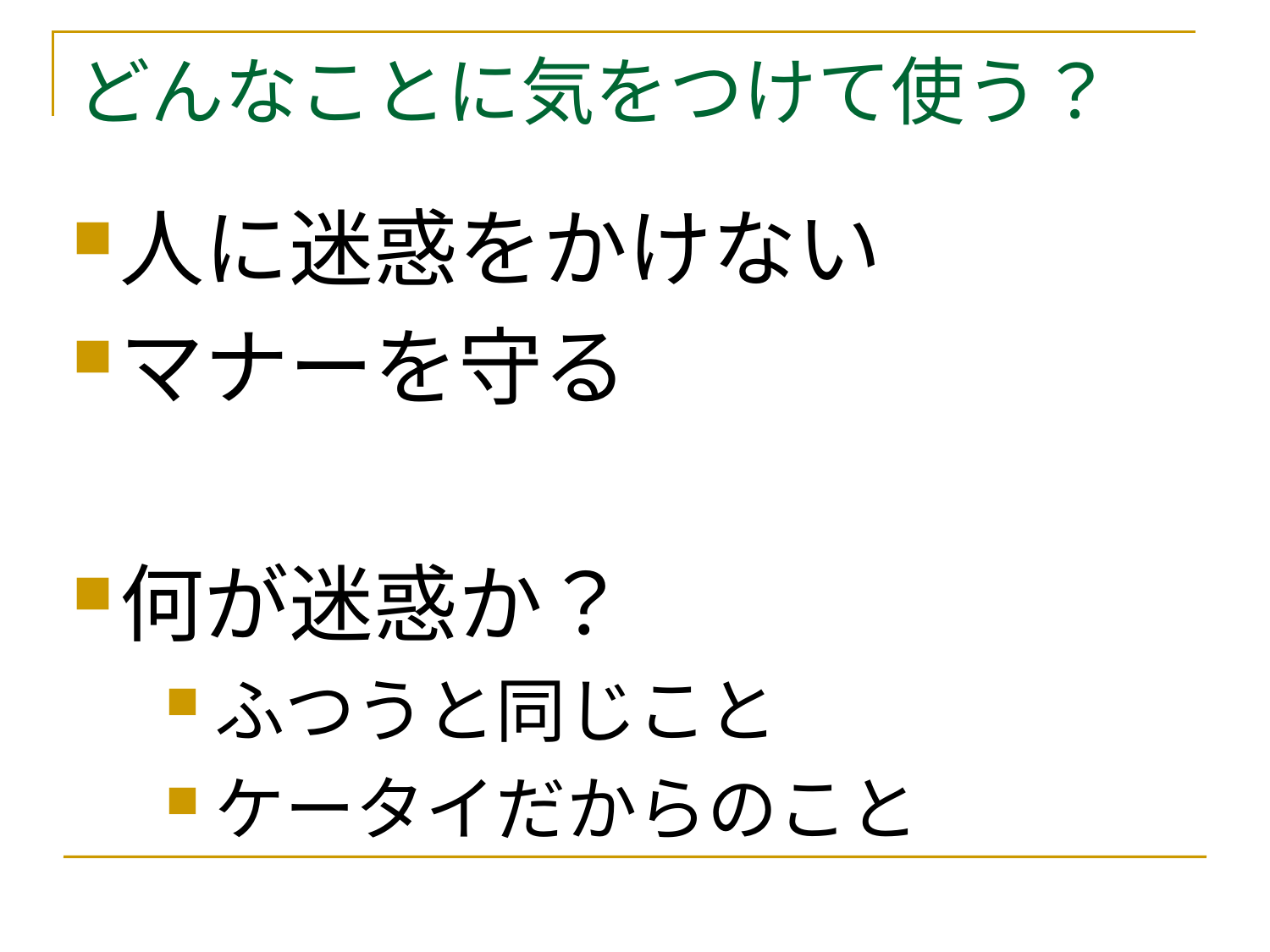

# どんなことに気をつけて使う？
人に迷惑をかけない
マナーを守る

何が迷惑か？
ふつうと同じこと
ケータイだからのこと